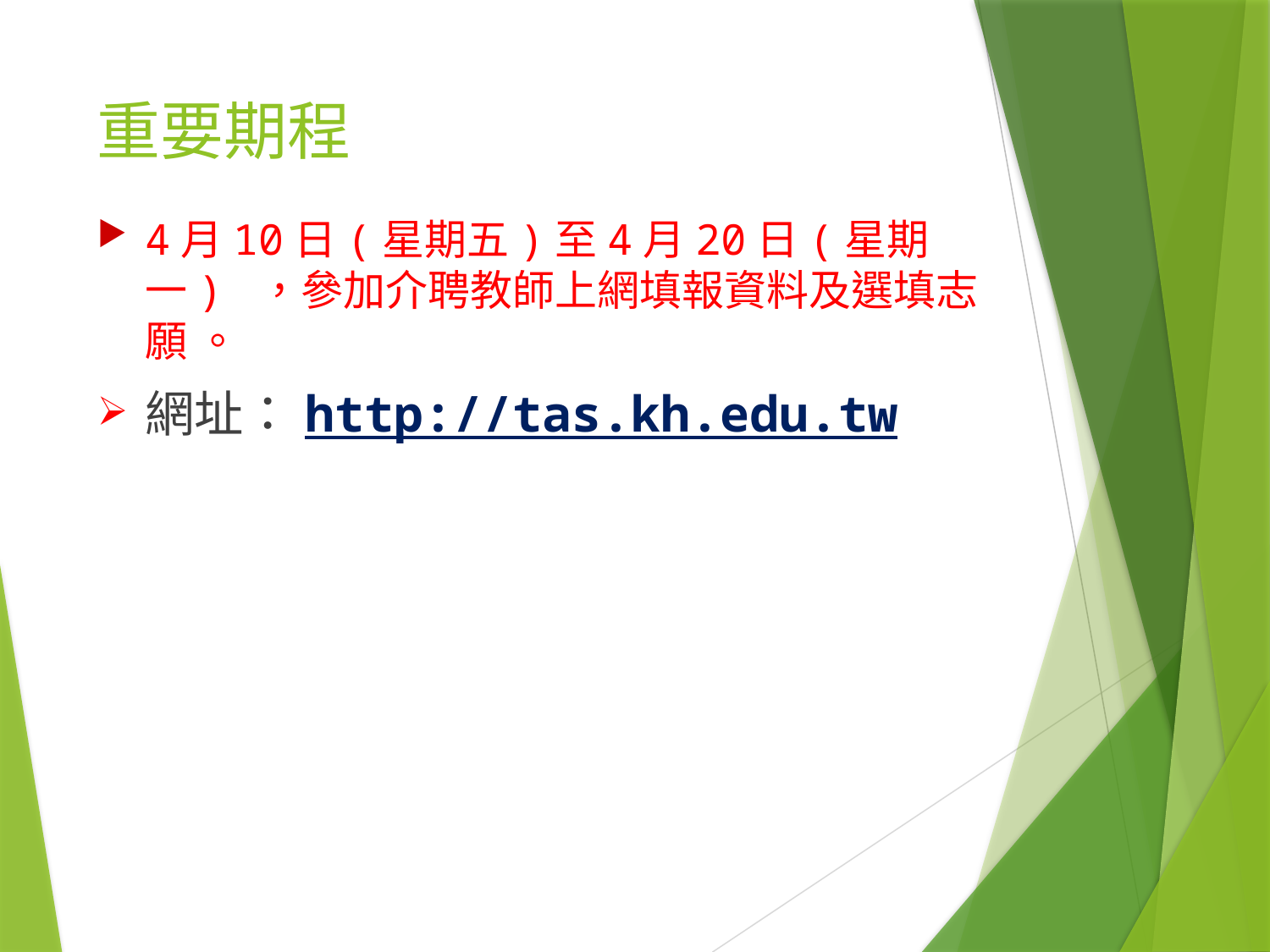

# 重要期程
4月10日(星期五)至4月20日(星期一) ，參加介聘教師上網填報資料及選填志願 。
網址：http://tas.kh.edu.tw